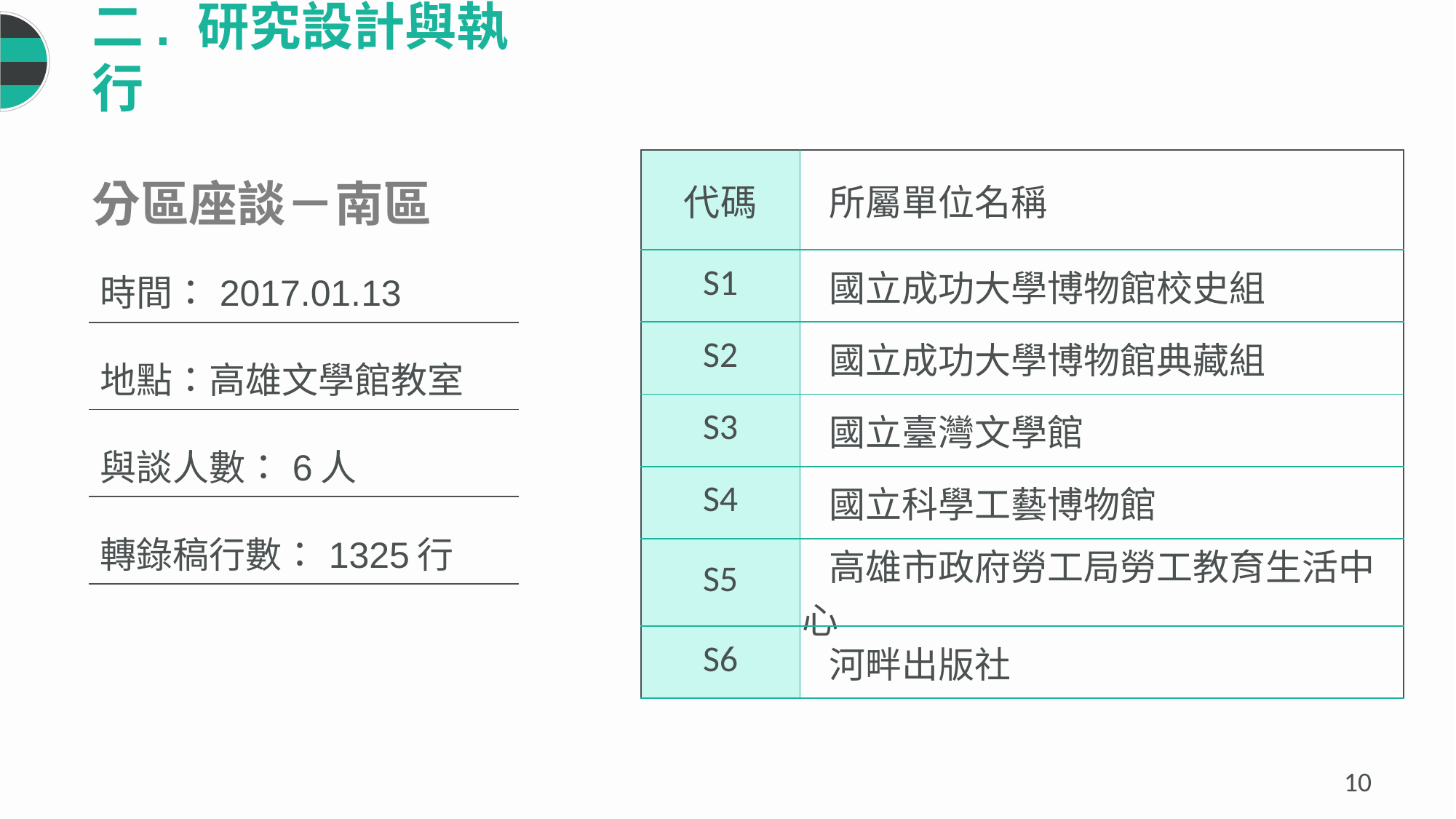

二. 研究設計與執行
分區座談－南區
| 代碼 | 所屬單位名稱 |
| --- | --- |
| S1 | 國立成功大學博物館校史組 |
| S2 | 國立成功大學博物館典藏組 |
| S3 | 國立臺灣文學館 |
| S4 | 國立科學工藝博物館 |
| S5 | 高雄市政府勞工局勞工教育生活中心 |
| S6 | 河畔出版社 |
| 時間：2017.01.13 |
| --- |
| 地點：高雄文學館教室 |
| 與談人數：6人 |
| 轉錄稿行數：1325行 |
10